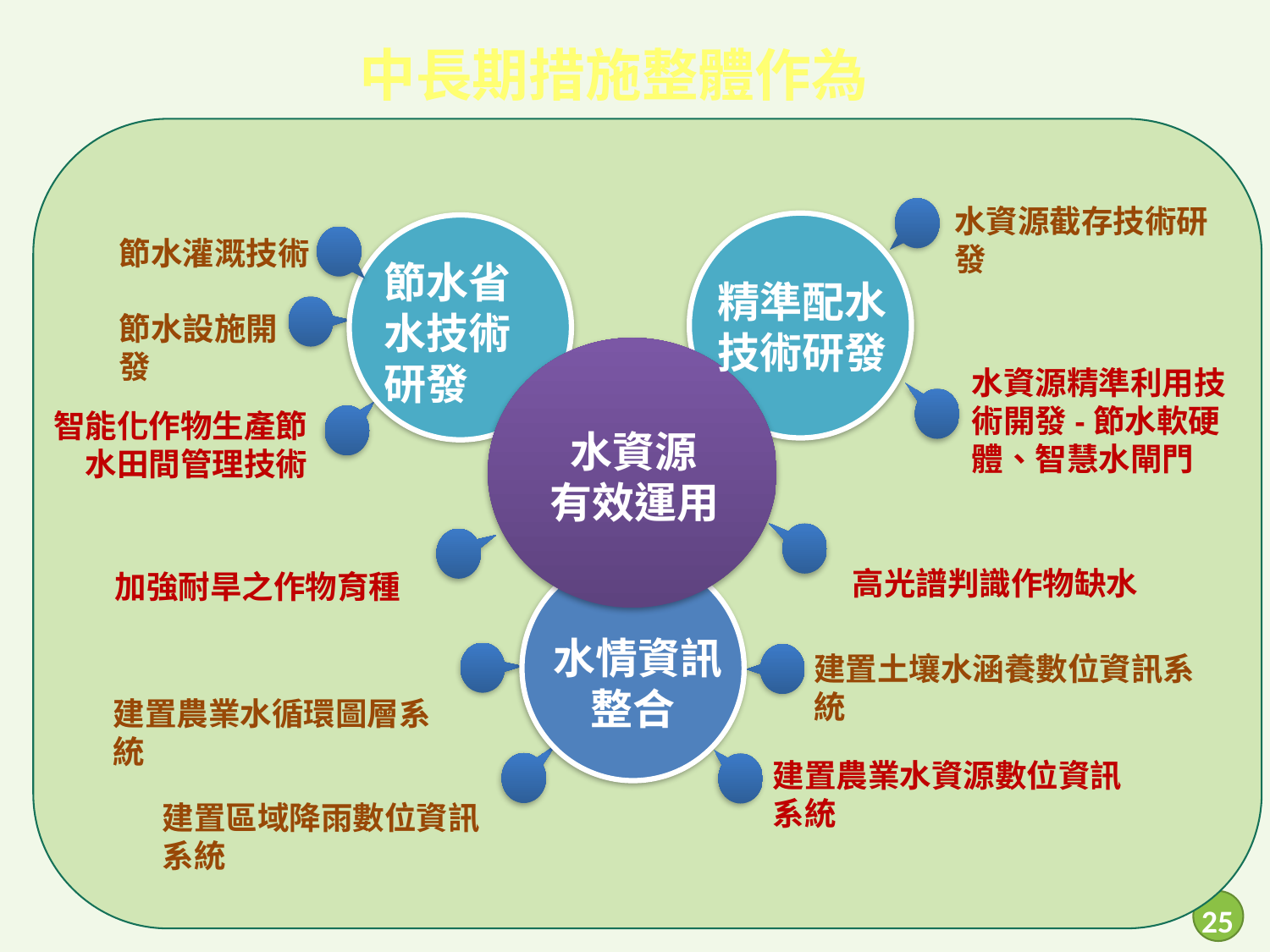

中長期措施整體作為

水資源截存技術研發

節水灌溉技術
節水省水技術研發
精準配水技術研發

節水設施開發

水資源精準利用技術開發-節水軟硬體、智慧水閘門

智能化作物生產節水田間管理技術

水資源
有效運用

高光譜判識作物缺水
加強耐旱之作物育種
水情資訊整合
建置土壤水涵養數位資訊系統

建置農業水循環圖層系統
建置農業水資源數位資訊系統

建置區域降雨數位資訊系統
25